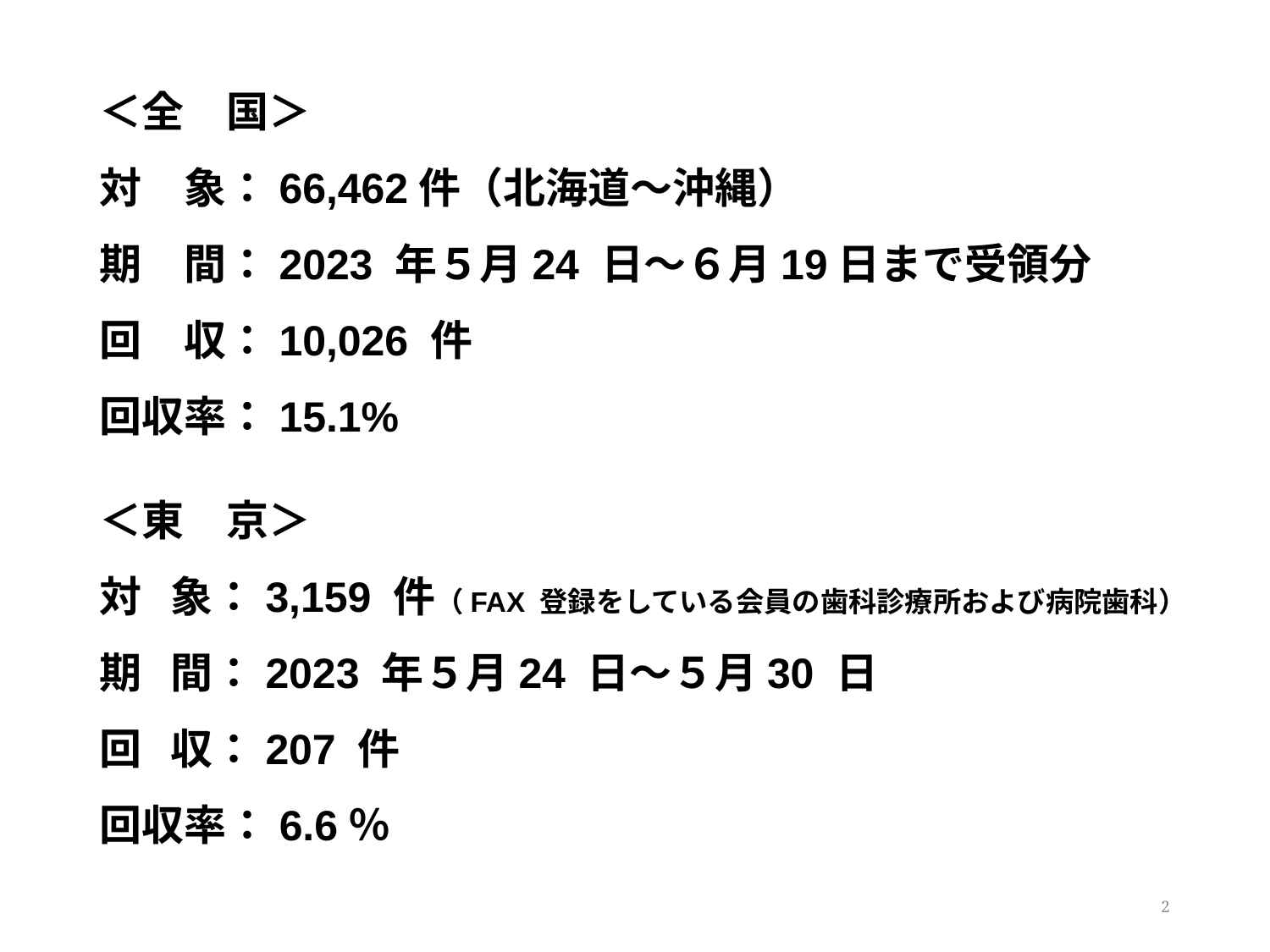

＜全　国＞
対　象：66,462件（北海道～沖縄）
期　間：2023 年５月24 ⽇〜６月19日まで受領分
回　収：10,026 件
回収率：15.1%
＜東　京＞
対   象：3,159 件（FAX 登録をしている会員の⻭科診療所および病院⻭科）
期   間：2023 年５月24 ⽇〜５月30 ⽇
回   収：207 件
回収率：6.6％
2